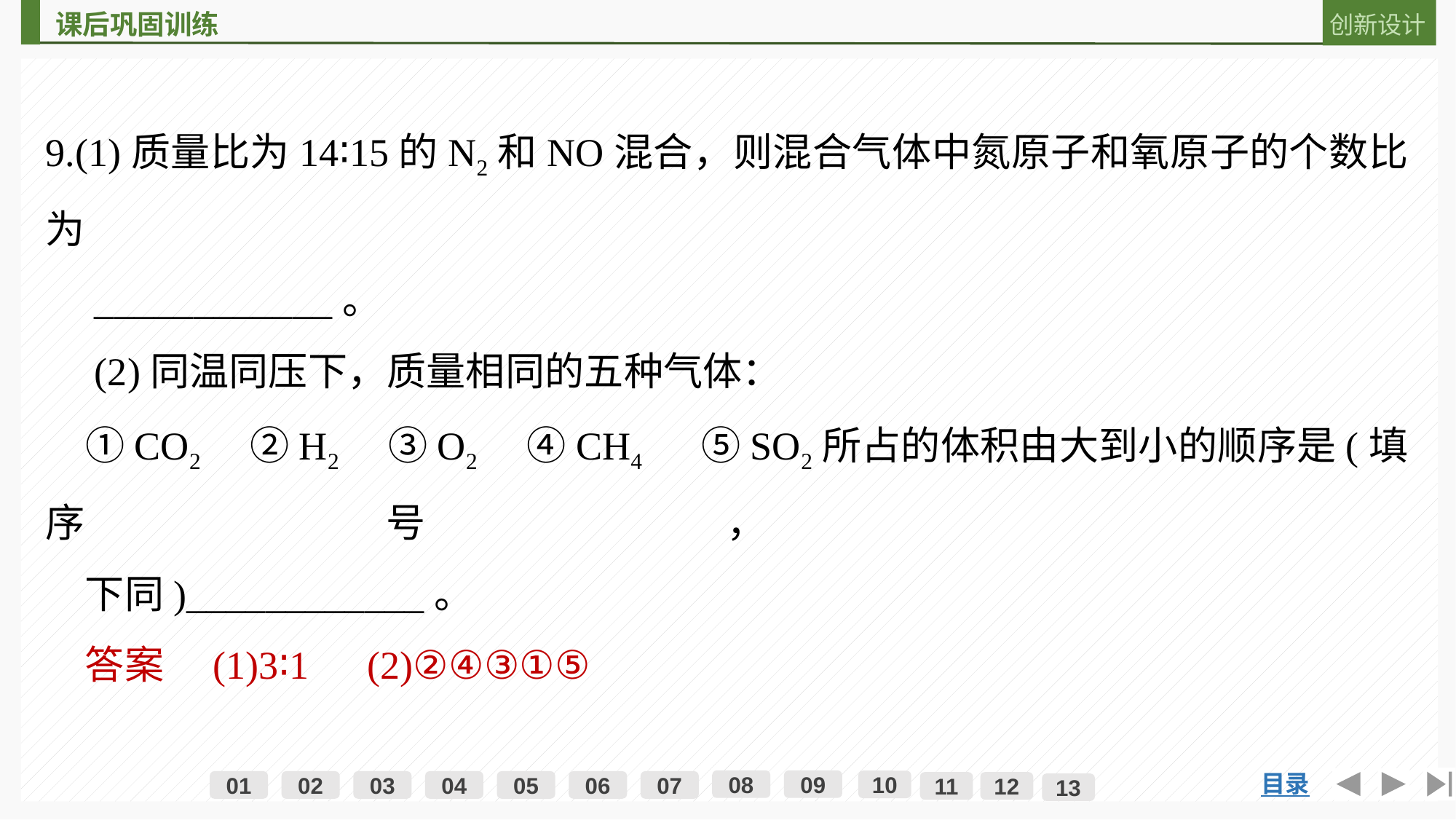

9.(1)质量比为14∶15的N2和NO混合，则混合气体中氮原子和氧原子的个数比为
　____________。
　(2)同温同压下，质量相同的五种气体：
　①CO2　②H2　③O2　④CH4　 ⑤SO2所占的体积由大到小的顺序是(填序号，　
　下同)____________。
　答案　(1)3∶1　(2)②④③①⑤